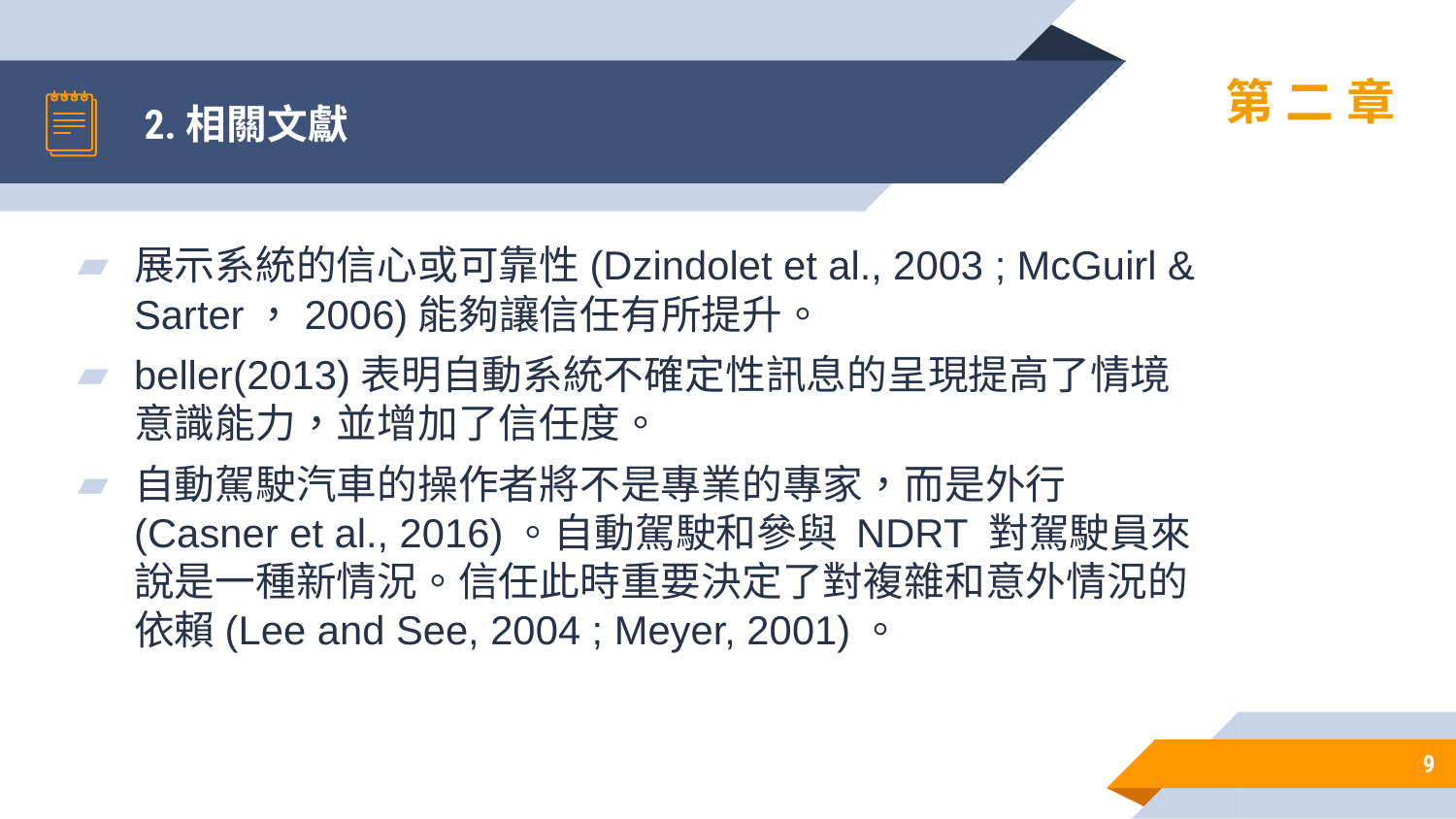

# 2.相關文獻
第二章

展示系統的信心或可靠性(Dzindolet et al., 2003 ; McGuirl & Sarter，2006)能夠讓信任有所提升。
beller(2013)表明自動系統不確定性訊息的呈現提高了情境意識能力，並增加了信任度。
自動駕駛汽車的操作者將不是專業的專家，而是外行(Casner et al., 2016)。自動駕駛和參與 NDRT 對駕駛員來說是一種新情況。信任此時重要決定了對複雜和意外情況的依賴(Lee and See, 2004 ; Meyer, 2001)。

9